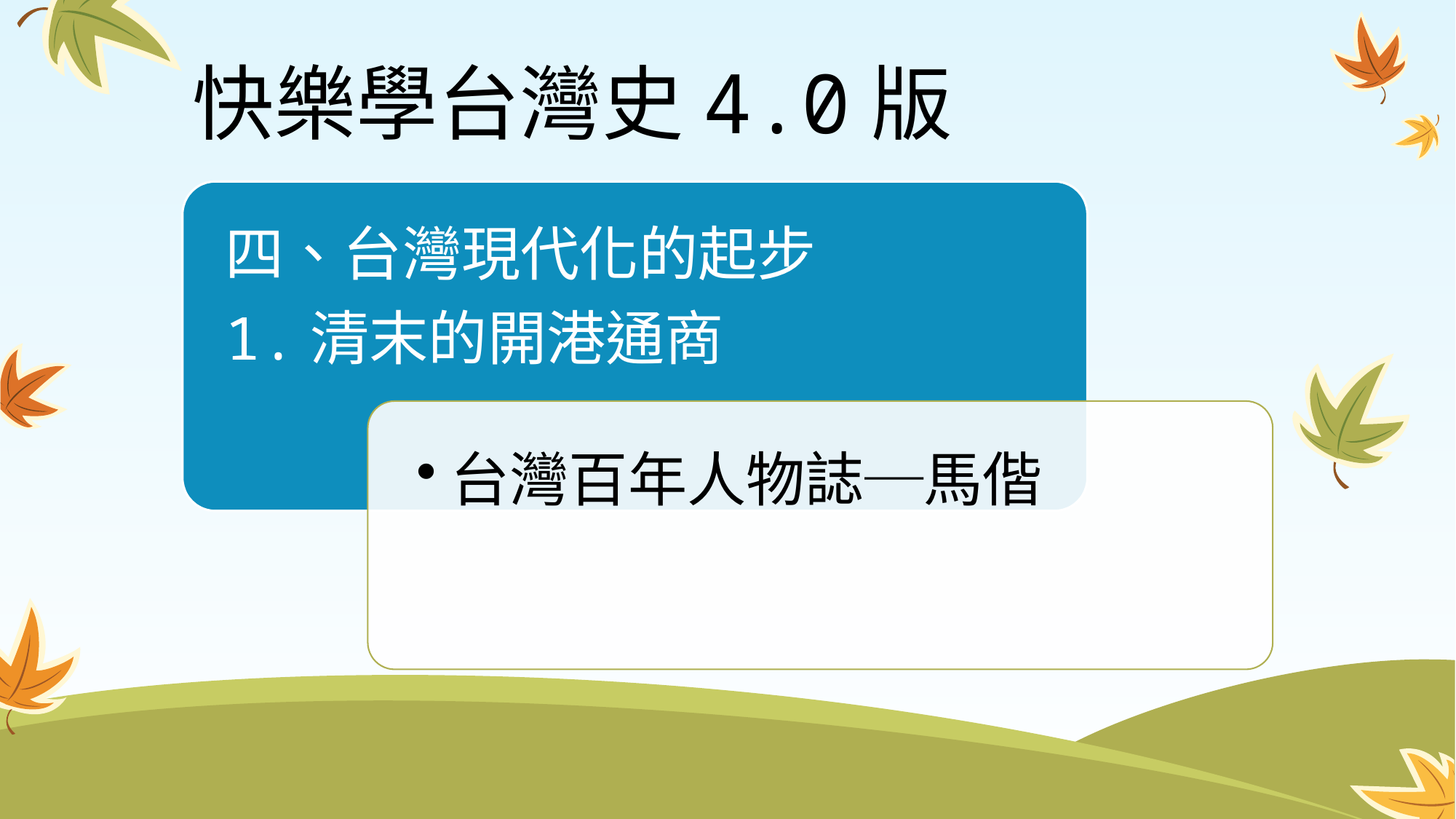

# 快樂學台灣史4.0版
四、台灣現代化的起步
1.清末的開港通商
台灣百年人物誌─馬偕